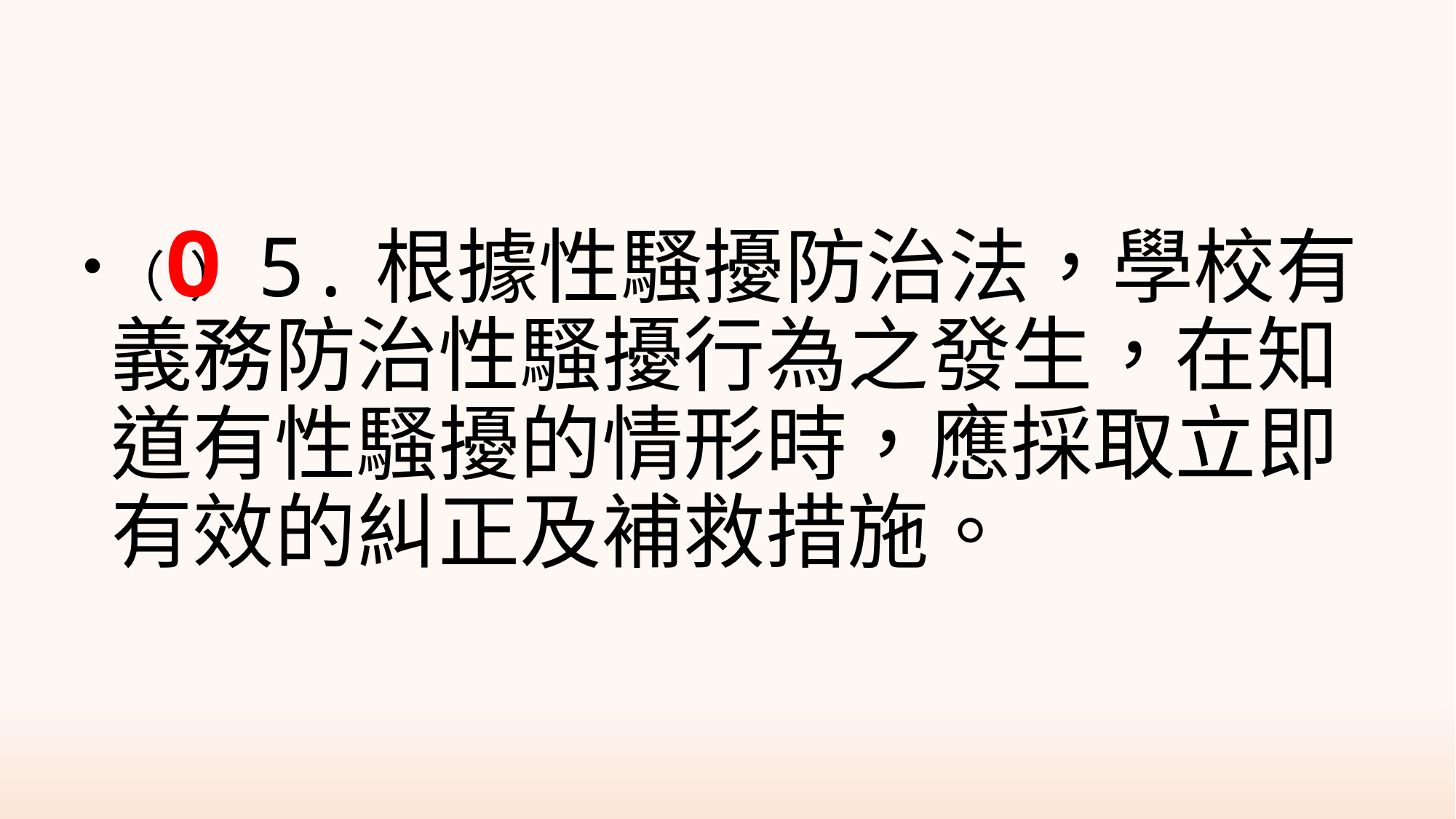

O
（  ）5.根據性騷擾防治法，學校有義務防治性騷擾行為之發生，在知道有性騷擾的情形時，應採取立即有效的糾正及補救措施。